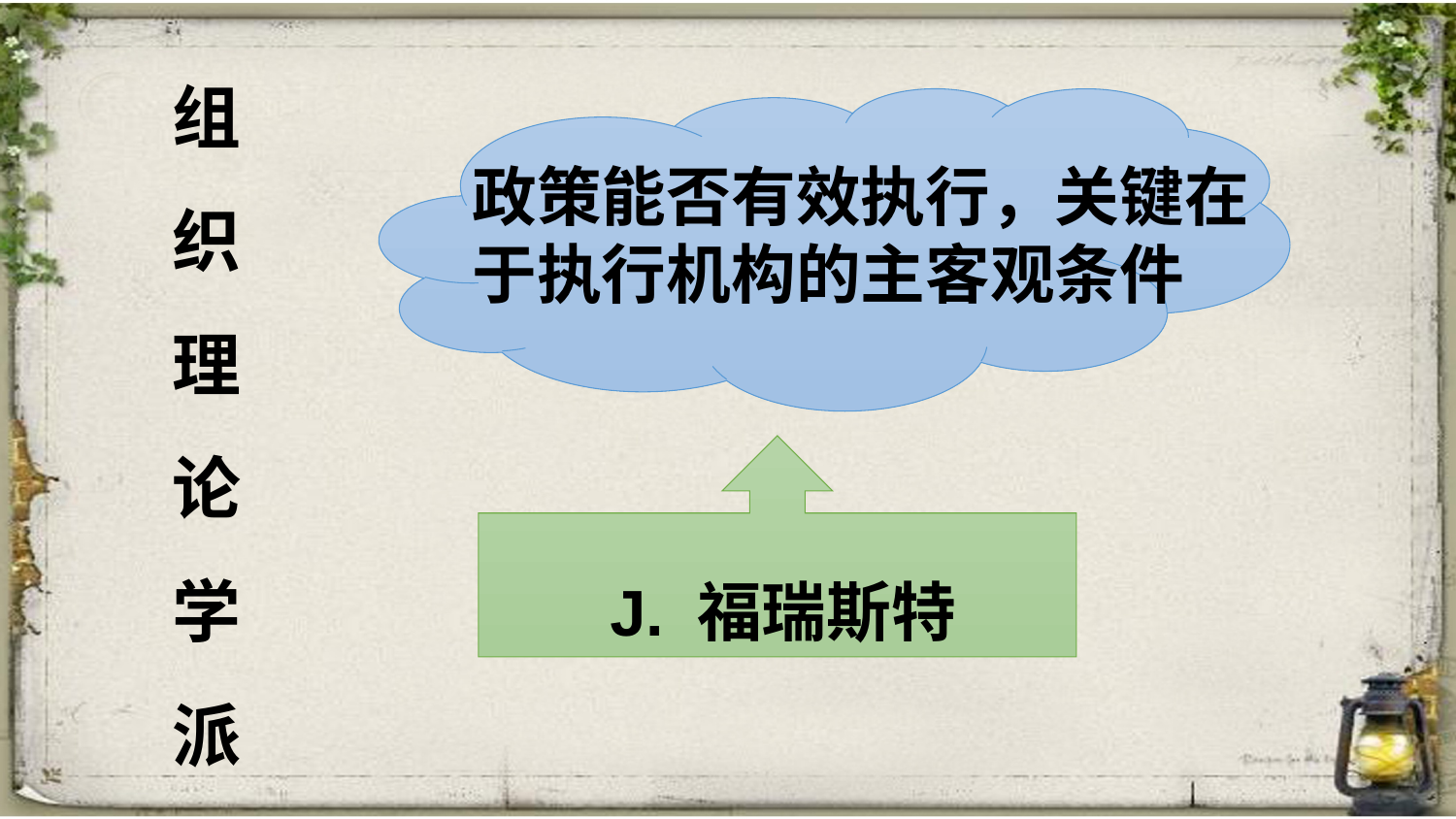

组织理论学派

政策能否有效执行，关键在于执行机构的主客观条件

J. 福瑞斯特